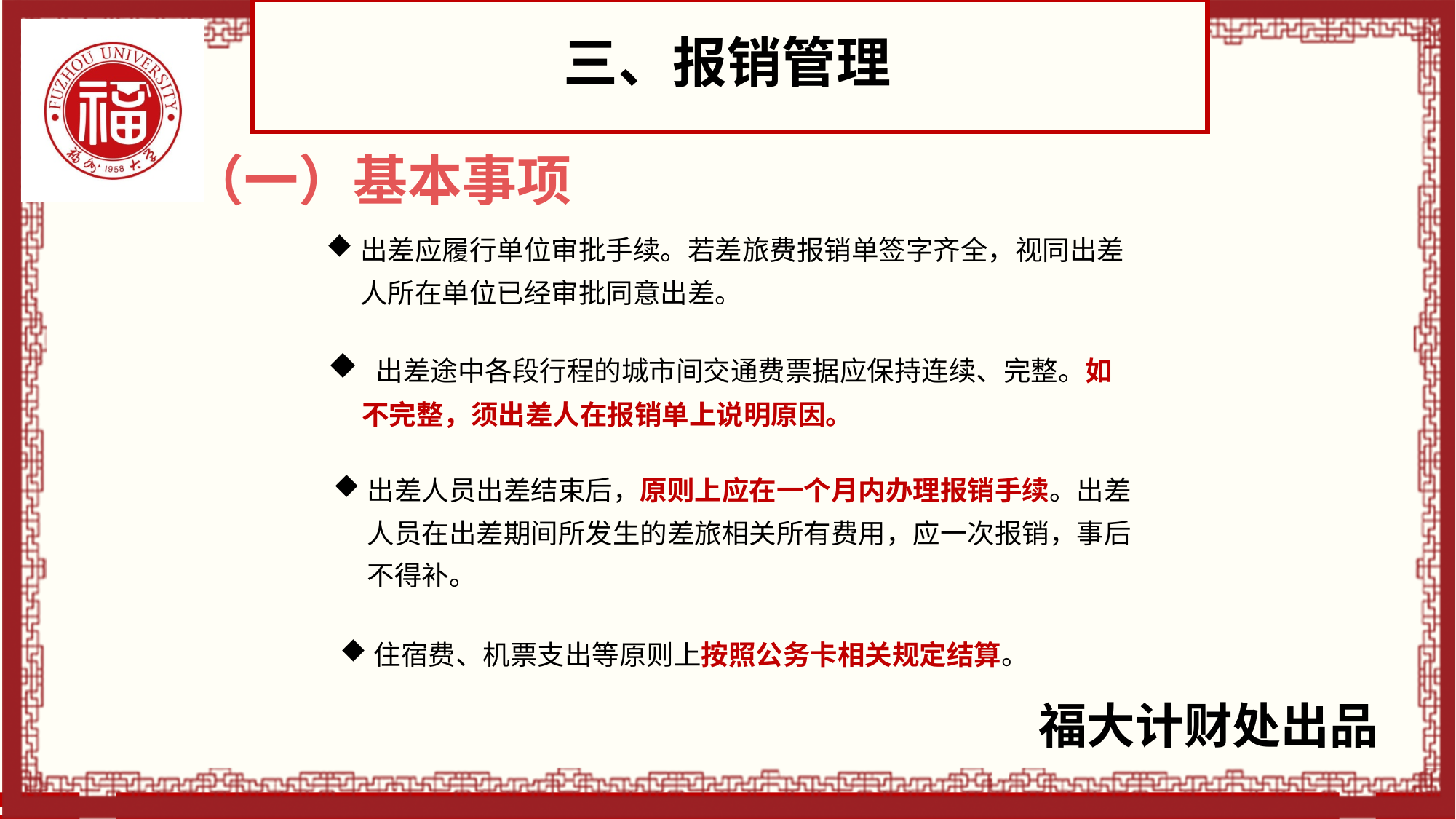

三、报销管理
（一）基本事项
出差应履行单位审批手续。若差旅费报销单签字齐全，视同出差人所在单位已经审批同意出差。
 出差途中各段行程的城市间交通费票据应保持连续、完整。如不完整，须出差人在报销单上说明原因。
出差人员出差结束后，原则上应在一个月内办理报销手续。出差人员在出差期间所发生的差旅相关所有费用，应一次报销，事后不得补。
住宿费、机票支出等原则上按照公务卡相关规定结算。
10